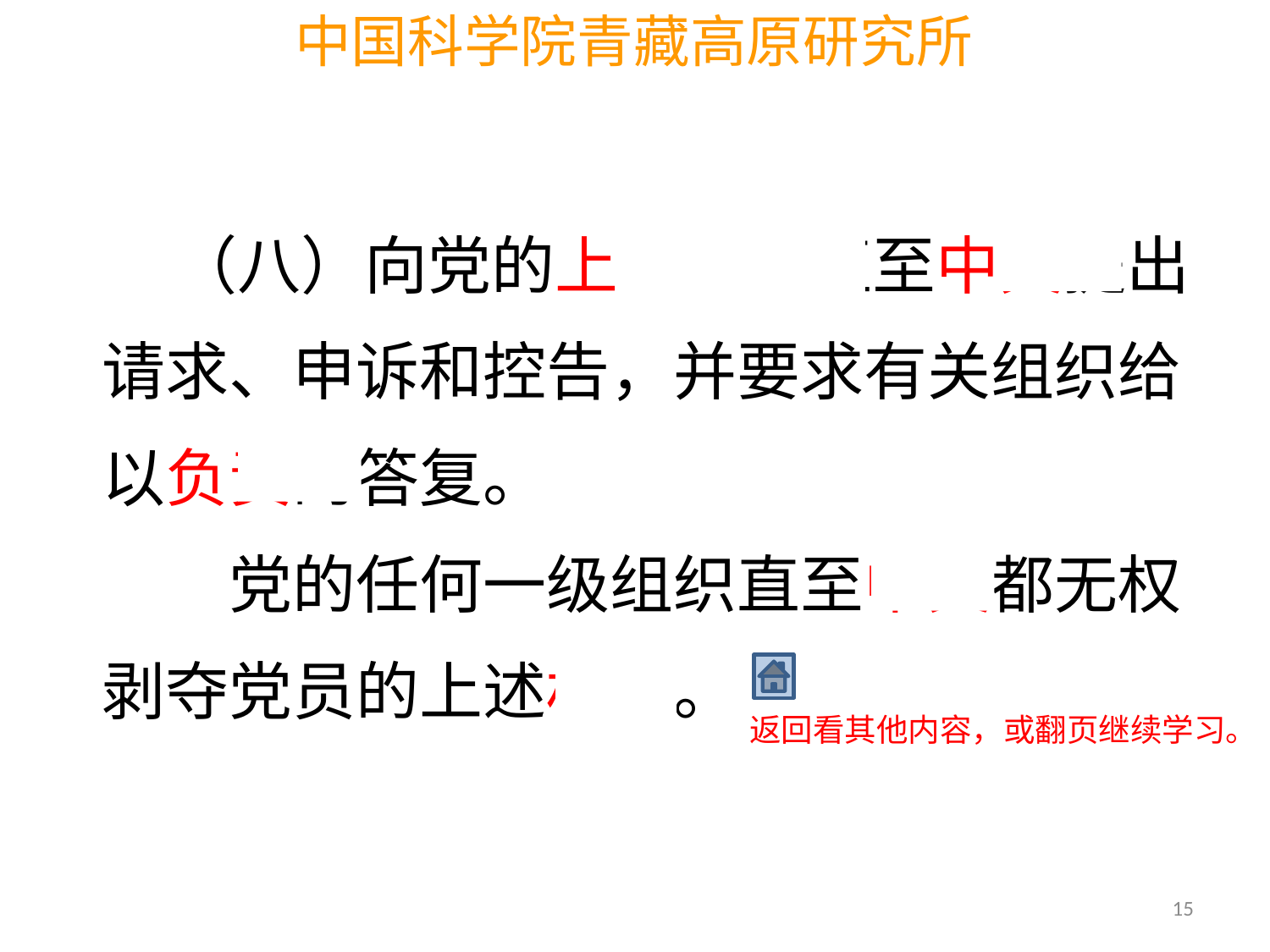

# （八）向党的上级组织直至中央提出请求、申诉和控告，并要求有关组织给以负责的答复。 　　党的任何一级组织直至中央都无权剥夺党员的上述权利。

返回看其他内容，或翻页继续学习。
15